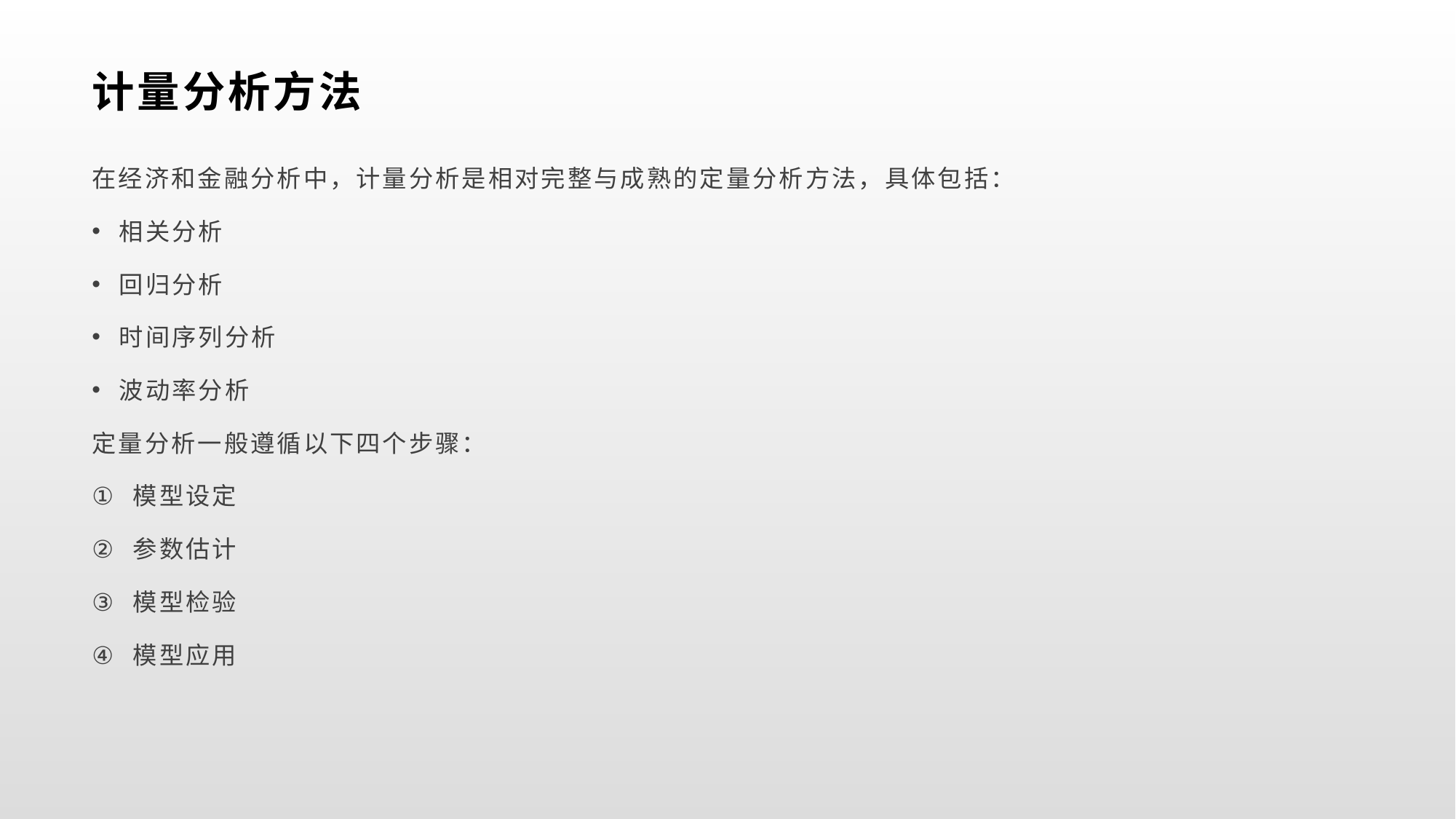

# 计量分析方法
在经济和金融分析中，计量分析是相对完整与成熟的定量分析方法，具体包括：
相关分析
回归分析
时间序列分析
波动率分析
定量分析一般遵循以下四个步骤：
模型设定
参数估计
模型检验
模型应用